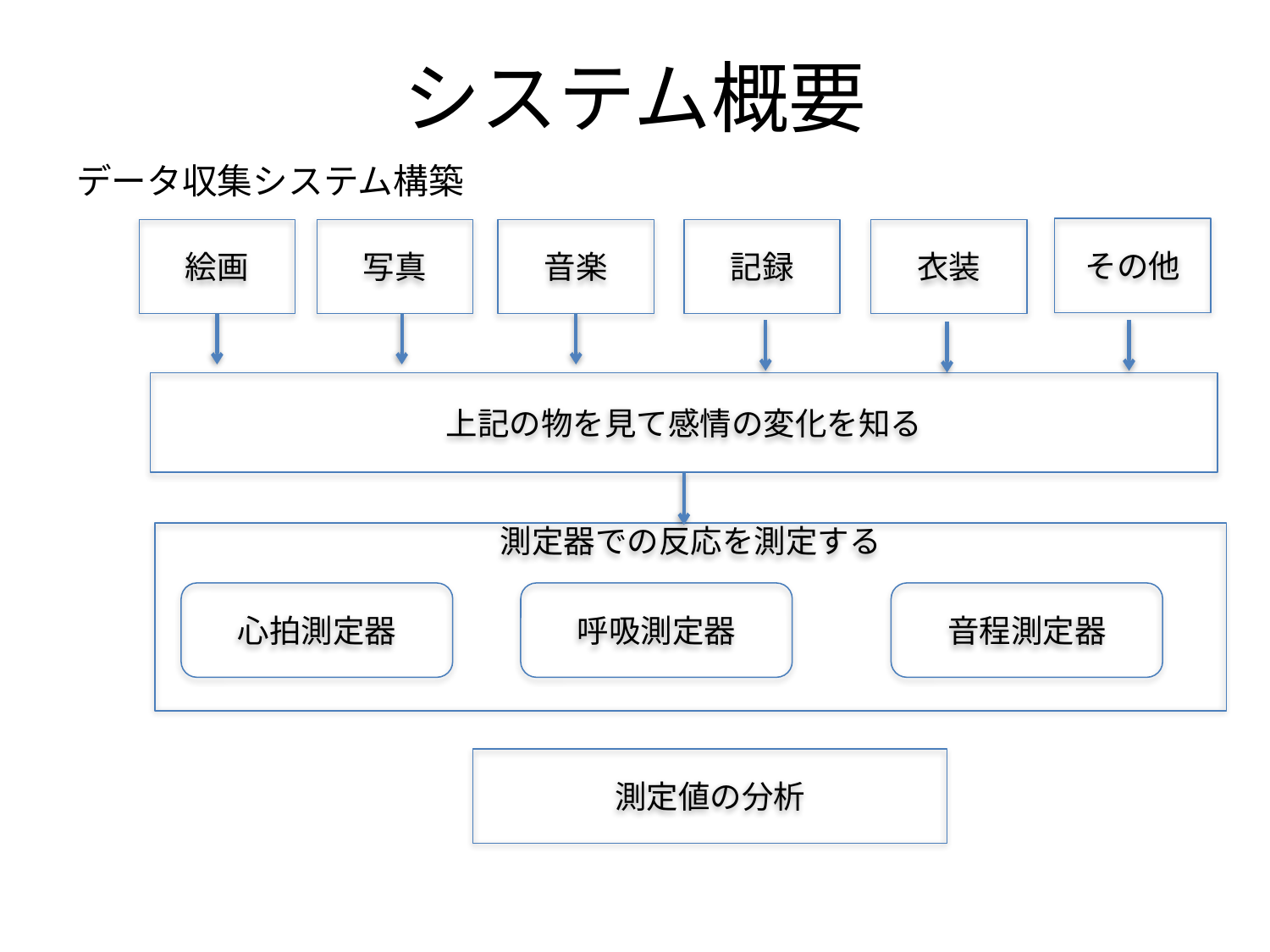

# システム概要
データ収集システム構築

その他
絵画
写真
音楽
記録
衣装
上記の物を見て感情の変化を知る
測定器での反応を測定する

呼吸測定器
音程測定器
心拍測定器
測定値の分析